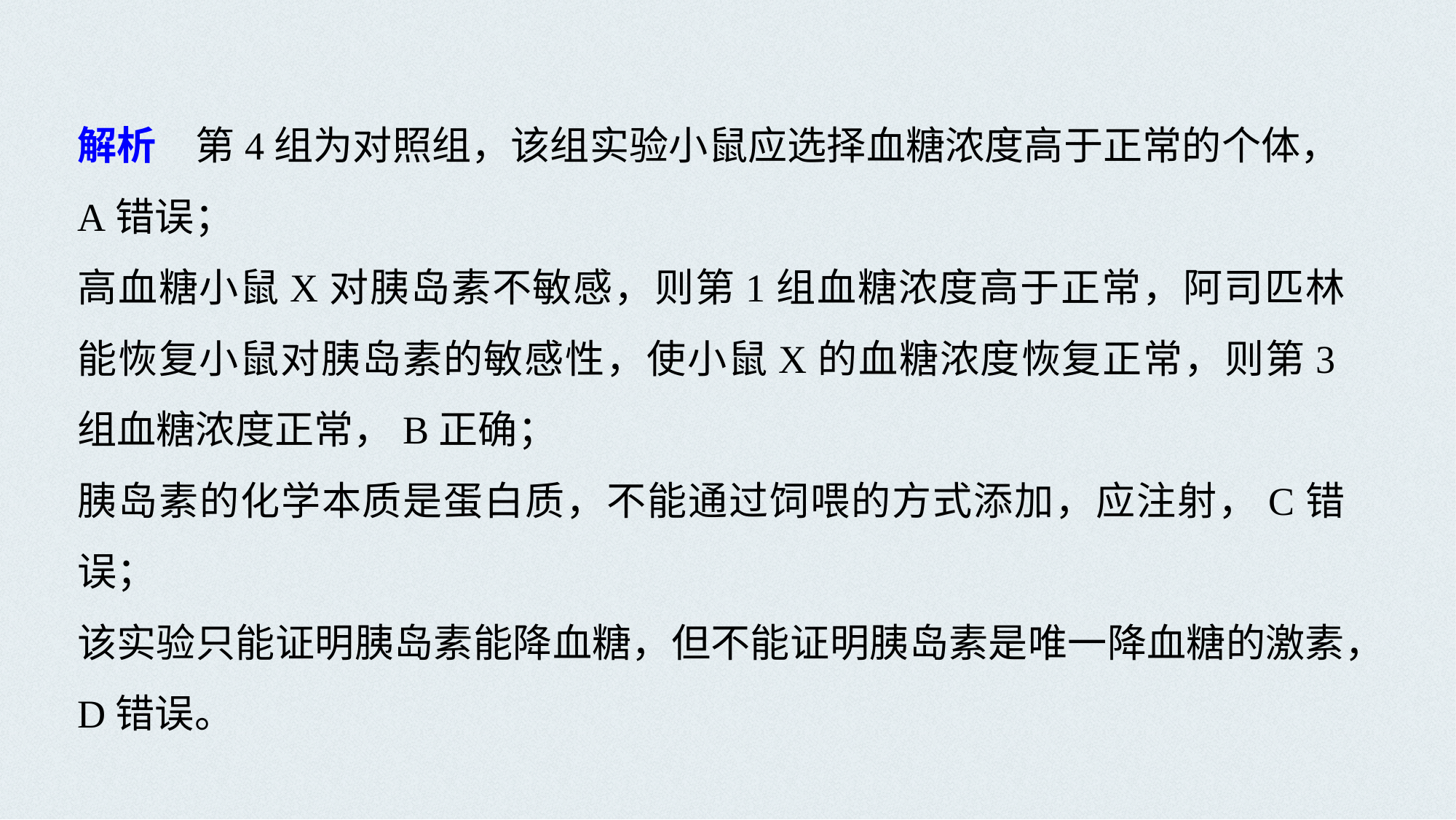

解析　第4组为对照组，该组实验小鼠应选择血糖浓度高于正常的个体，A错误；
高血糖小鼠X对胰岛素不敏感，则第1组血糖浓度高于正常，阿司匹林能恢复小鼠对胰岛素的敏感性，使小鼠X的血糖浓度恢复正常，则第3组血糖浓度正常，B正确；
胰岛素的化学本质是蛋白质，不能通过饲喂的方式添加，应注射，C错误；
该实验只能证明胰岛素能降血糖，但不能证明胰岛素是唯一降血糖的激素，D错误。